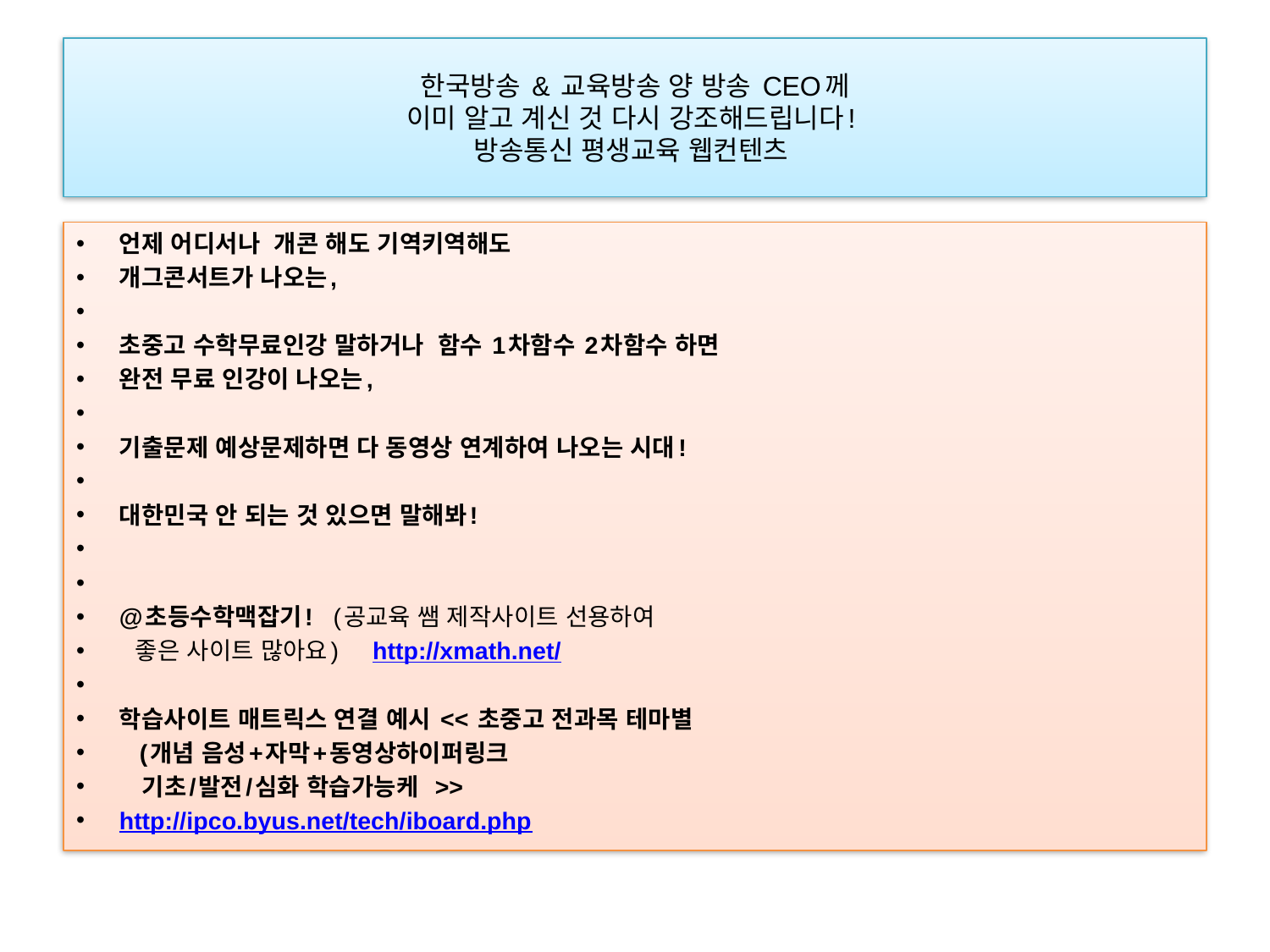

# 한국방송 & 교육방송 양 방송 CEO께 이미 알고 계신 것 다시 강조해드립니다! 방송통신 평생교육 웹컨텐츠
언제 어디서나  개콘 해도 기역키역해도
개그콘서트가 나오는,

초중고 수학무료인강 말하거나  함수 1차함수 2차함수 하면
완전 무료 인강이 나오는,

기출문제 예상문제하면 다 동영상 연계하여 나오는 시대!

대한민국 안 되는 것 있으면 말해봐!

@초등수학맥잡기!   (공교육 쌤 제작사이트 선용하여
  좋은 사이트 많아요)     http://xmath.net/

학습사이트 매트릭스 연결 예시 << 초중고 전과목 테마별
   (개념 음성+자막+동영상하이퍼링크
   기초/발전/심화 학습가능케  >>
http://ipco.byus.net/tech/iboard.php